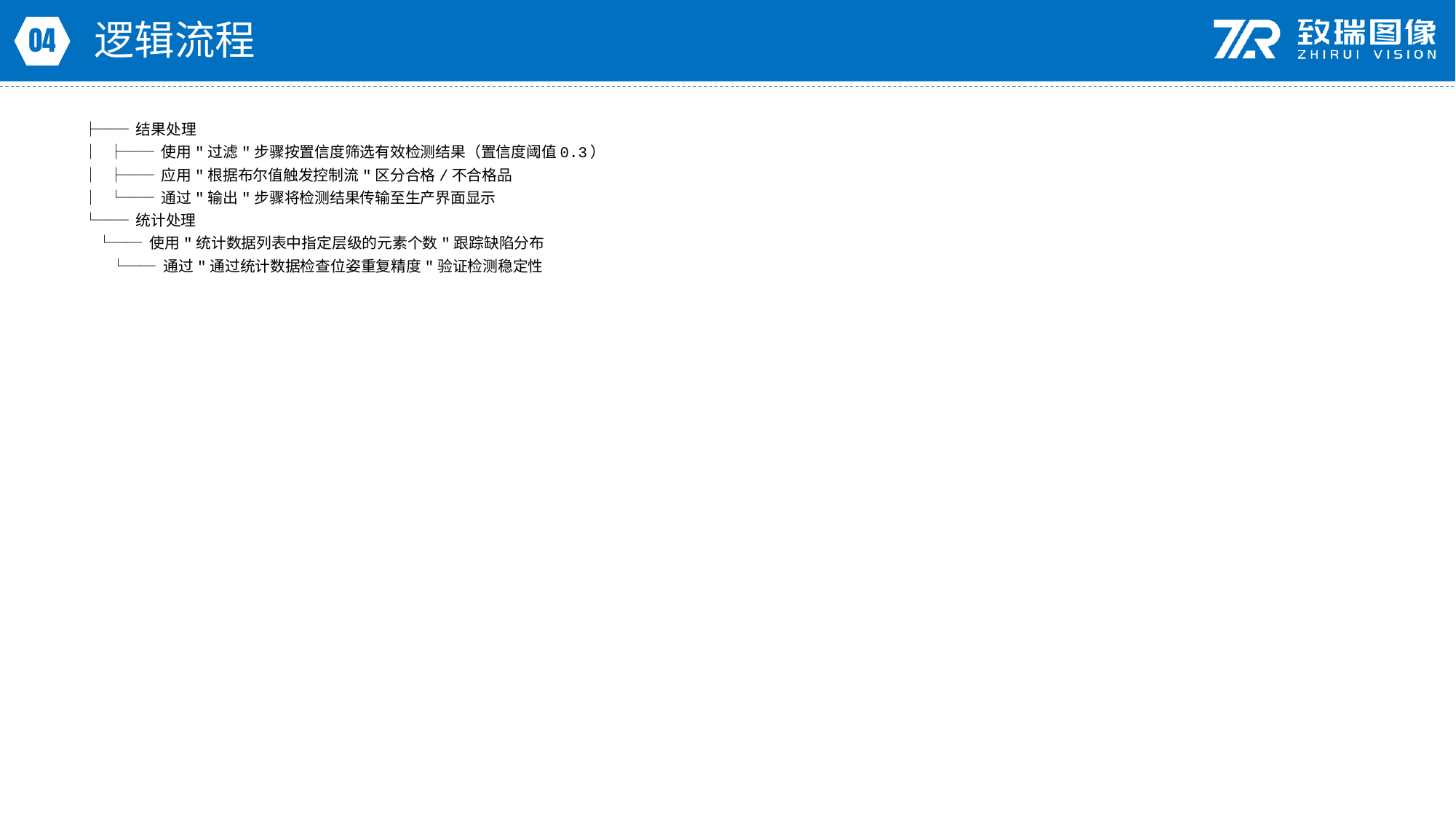

逻辑流程
04

├── 结果处理
│   ├── 使用"过滤"步骤按置信度筛选有效检测结果（置信度阈值0.3）
│   ├── 应用"根据布尔值触发控制流"区分合格/不合格品
│   └── 通过"输出"步骤将检测结果传输至生产界面显示
└── 统计处理
    └── 使用"统计数据列表中指定层级的元素个数"跟踪缺陷分布
        └── 通过"通过统计数据检查位姿重复精度"验证检测稳定性